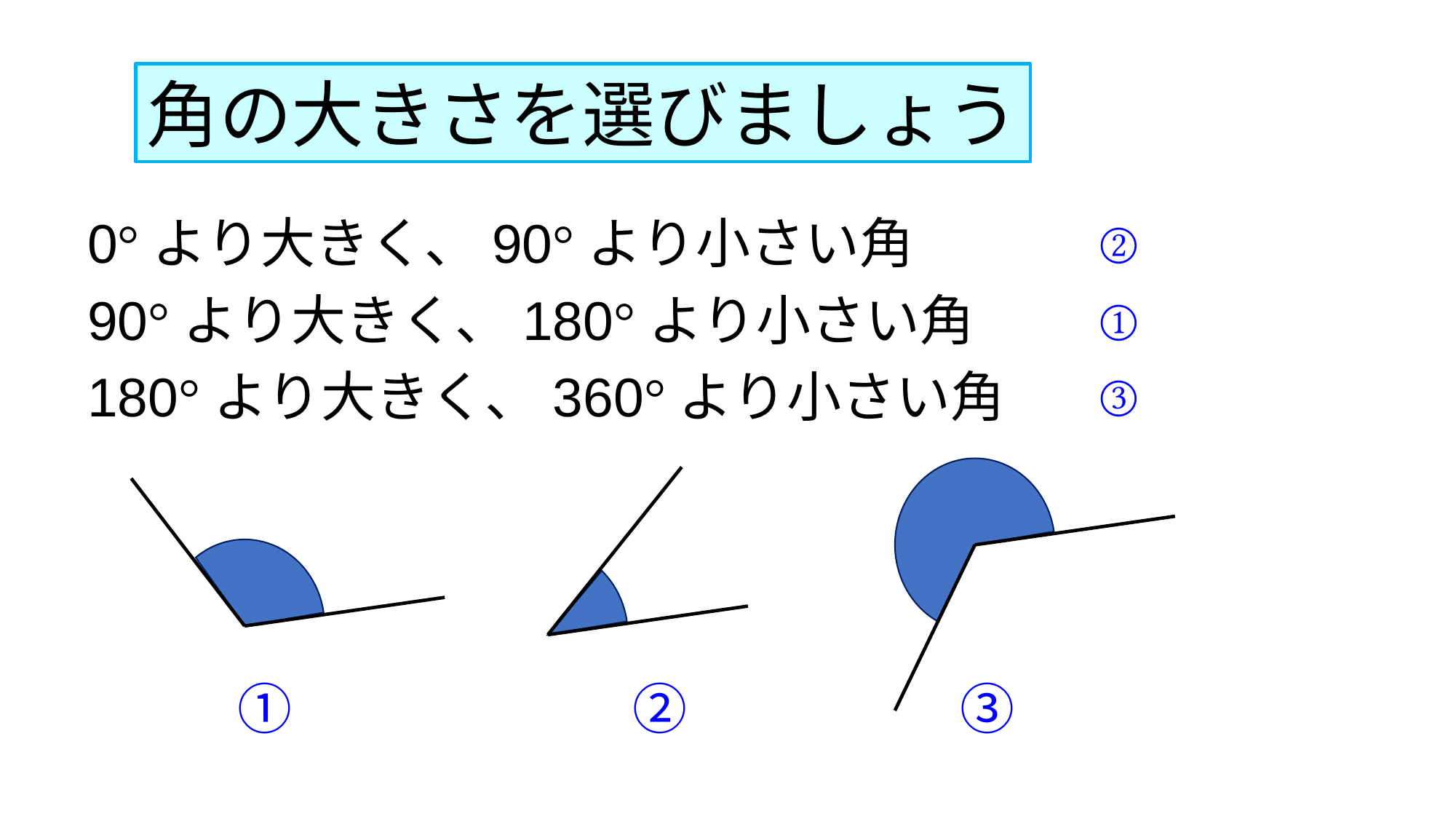

角の大きさを選びましょう
0°より大きく、90°より小さい角
②
①
90°より大きく、180°より小さい角
③
180°より大きく、360°より小さい角

①　　　　　　②　　　　　③